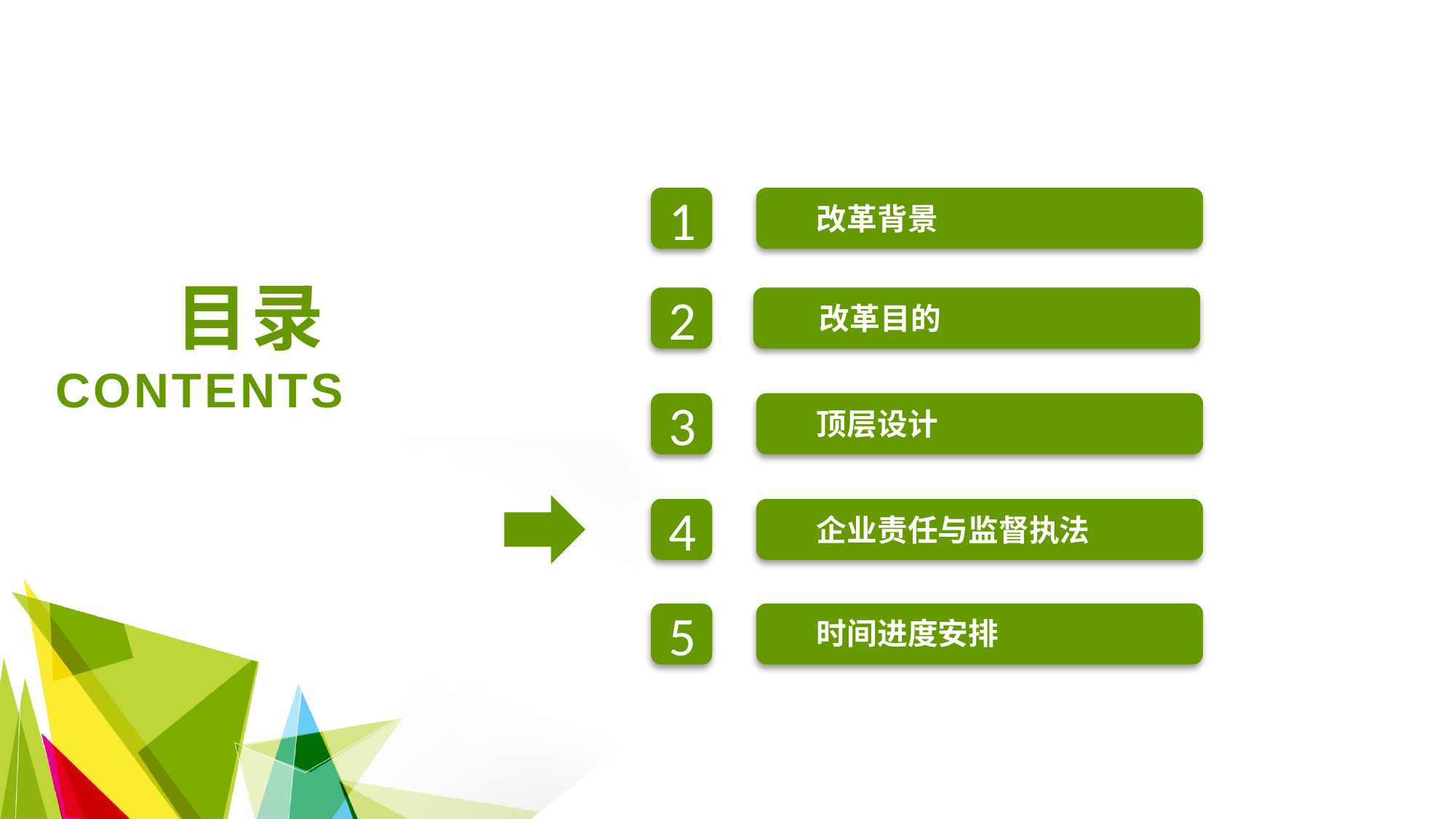

1

改革背景
目录
CONTENTS
2

改革目的
3

顶层设计

4

企业责任与监督执法
5

时间进度安排